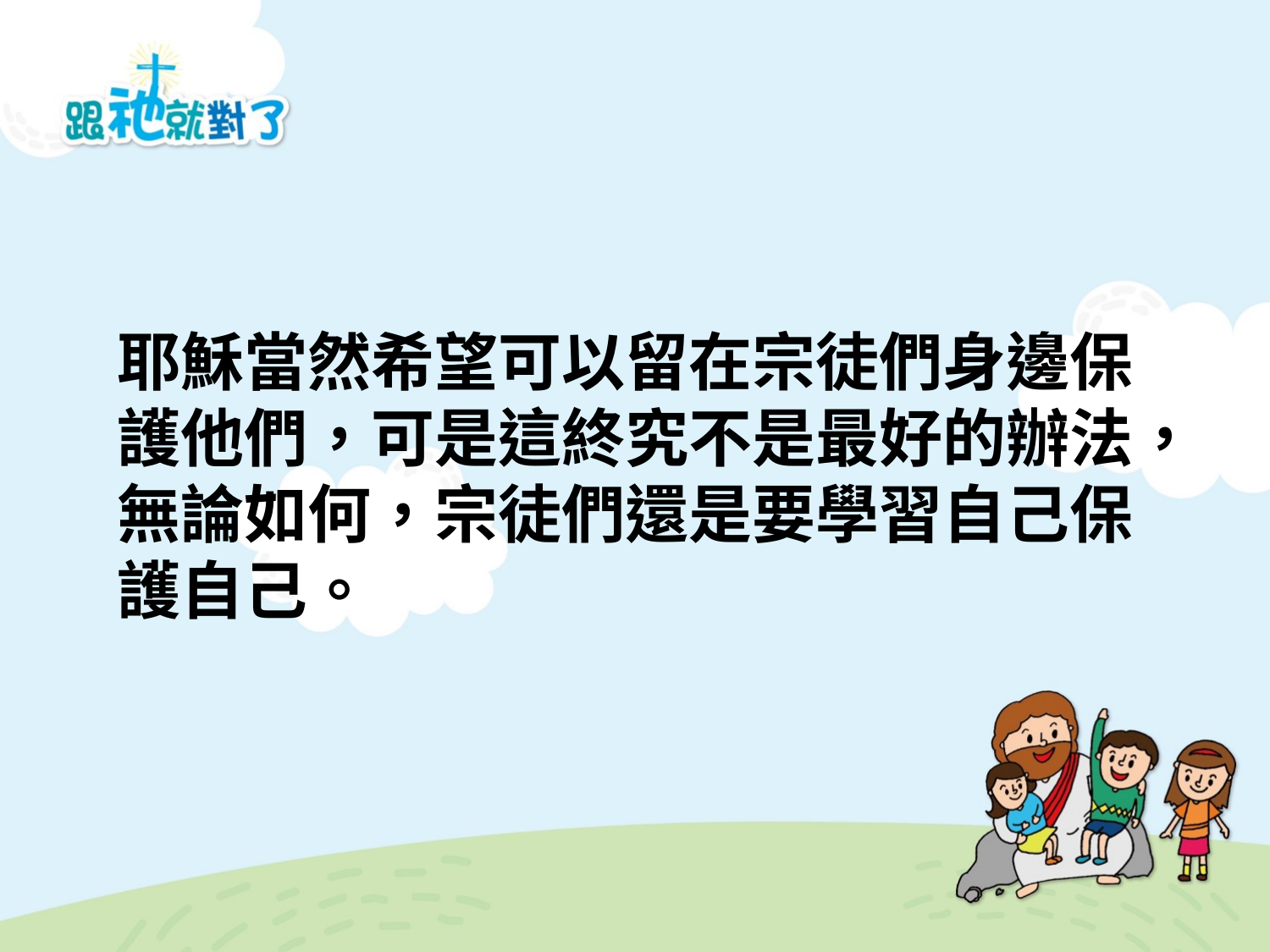

耶穌當然希望可以留在宗徒們身邊保護他們，可是這終究不是最好的辦法，無論如何，宗徒們還是要學習自己保護自己。